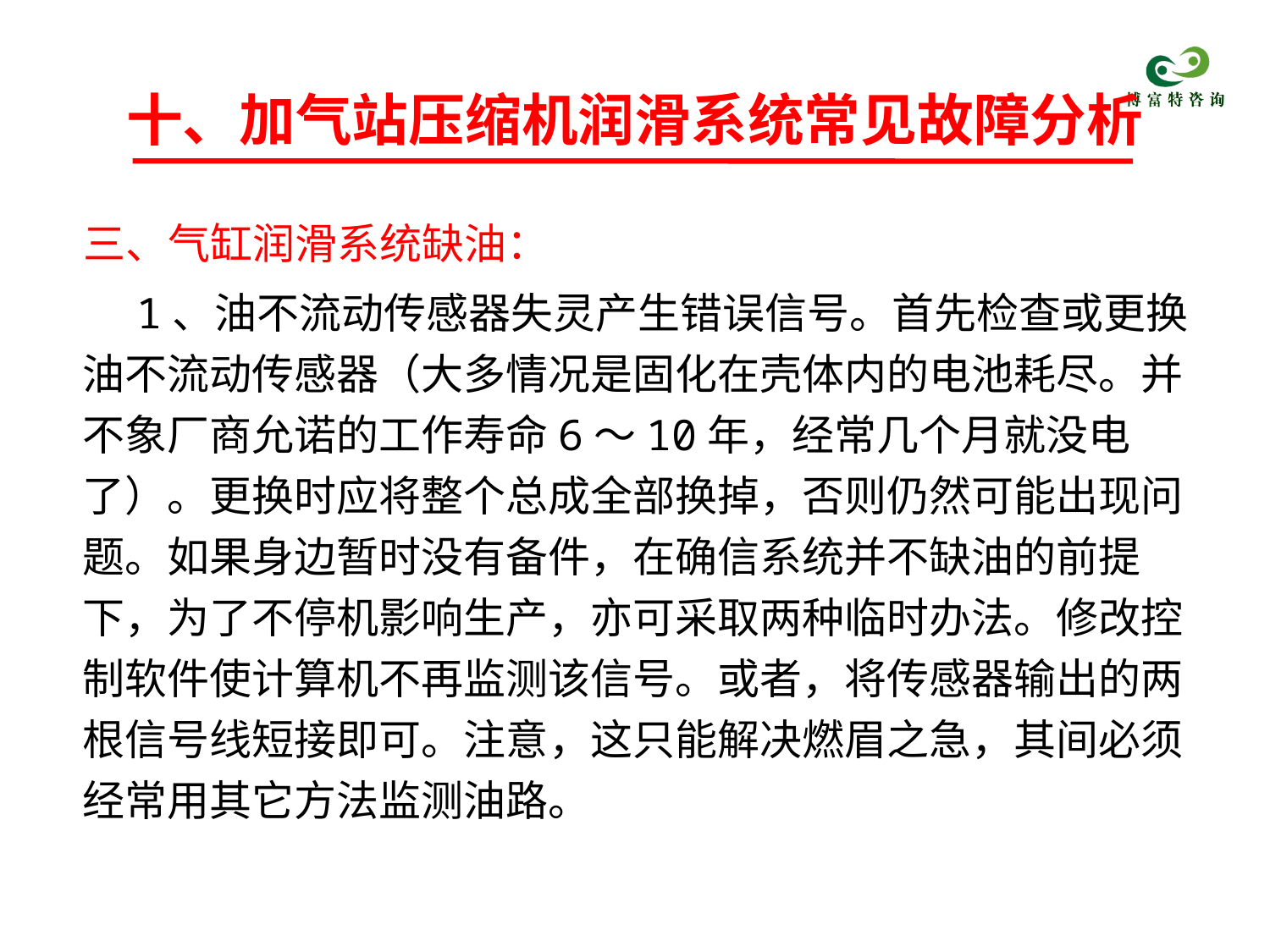

# 十、加气站压缩机润滑系统常见故障分析

    三、气缸润滑系统缺油：
    1、油不流动传感器失灵产生错误信号。首先检查或更换油不流动传感器（大多情况是固化在壳体内的电池耗尽。并不象厂商允诺的工作寿命6～10年，经常几个月就没电了）。更换时应将整个总成全部换掉，否则仍然可能出现问题。如果身边暂时没有备件，在确信系统并不缺油的前提下，为了不停机影响生产，亦可采取两种临时办法。修改控制软件使计算机不再监测该信号。或者，将传感器输出的两根信号线短接即可。注意，这只能解决燃眉之急，其间必须经常用其它方法监测油路。